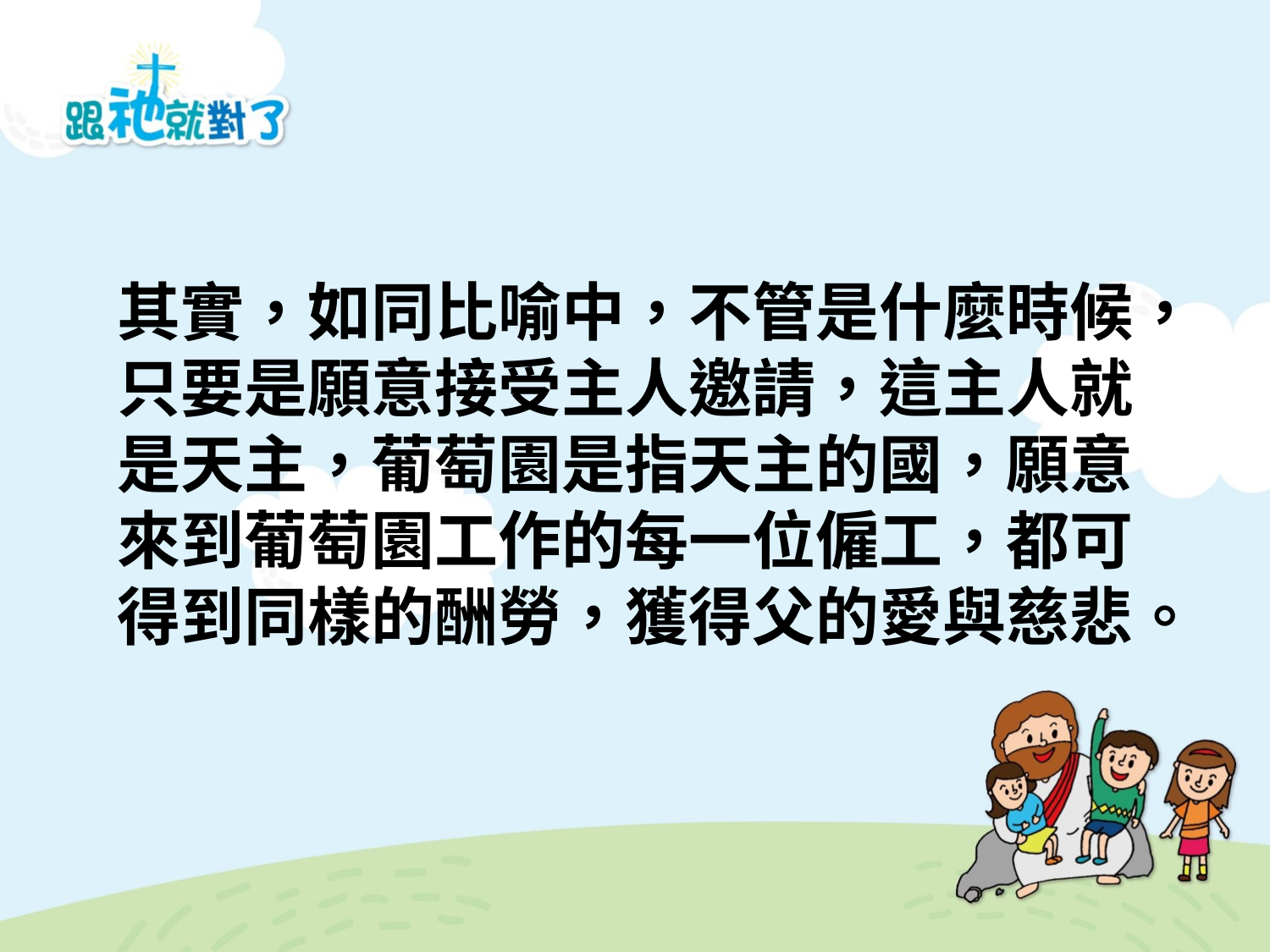

其實，如同比喻中，不管是什麼時候，只要是願意接受主人邀請，這主人就是天主，葡萄園是指天主的國，願意來到葡萄園工作的每一位僱工，都可得到同樣的酬勞，獲得父的愛與慈悲。